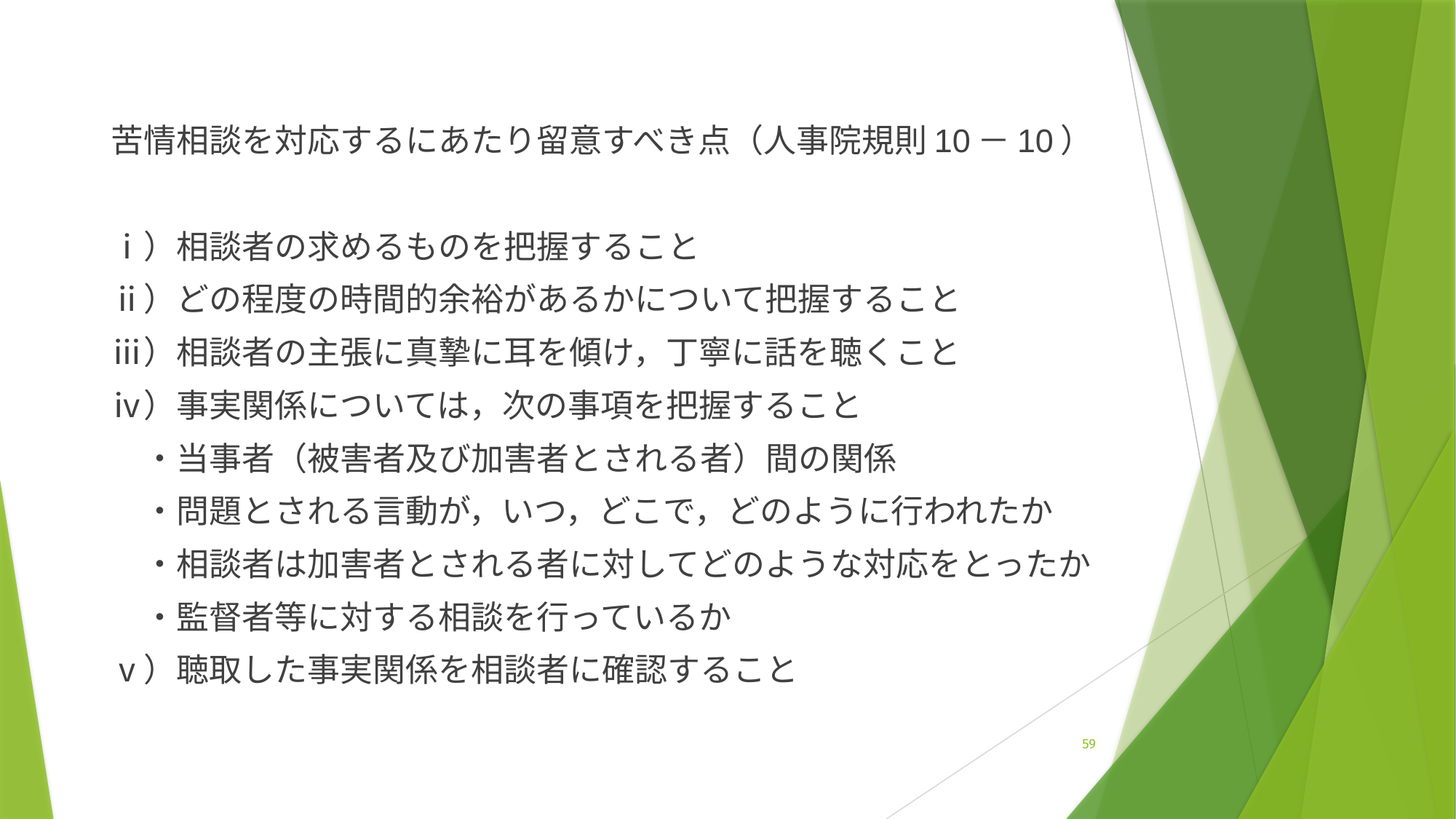

#
　　苦情相談を対応するにあたり留意すべき点（人事院規則10－10）

　　ⅰ）相談者の求めるものを把握すること
　　ⅱ）どの程度の時間的余裕があるかについて把握すること
　　ⅲ）相談者の主張に真摯に耳を傾け，丁寧に話を聴くこと
　　ⅳ）事実関係については，次の事項を把握すること
　　　・当事者（被害者及び加害者とされる者）間の関係
　　　・問題とされる言動が，いつ，どこで，どのように行われたか
　　　・相談者は加害者とされる者に対してどのような対応をとったか
　　　・監督者等に対する相談を行っているか
　　ⅴ）聴取した事実関係を相談者に確認すること

59